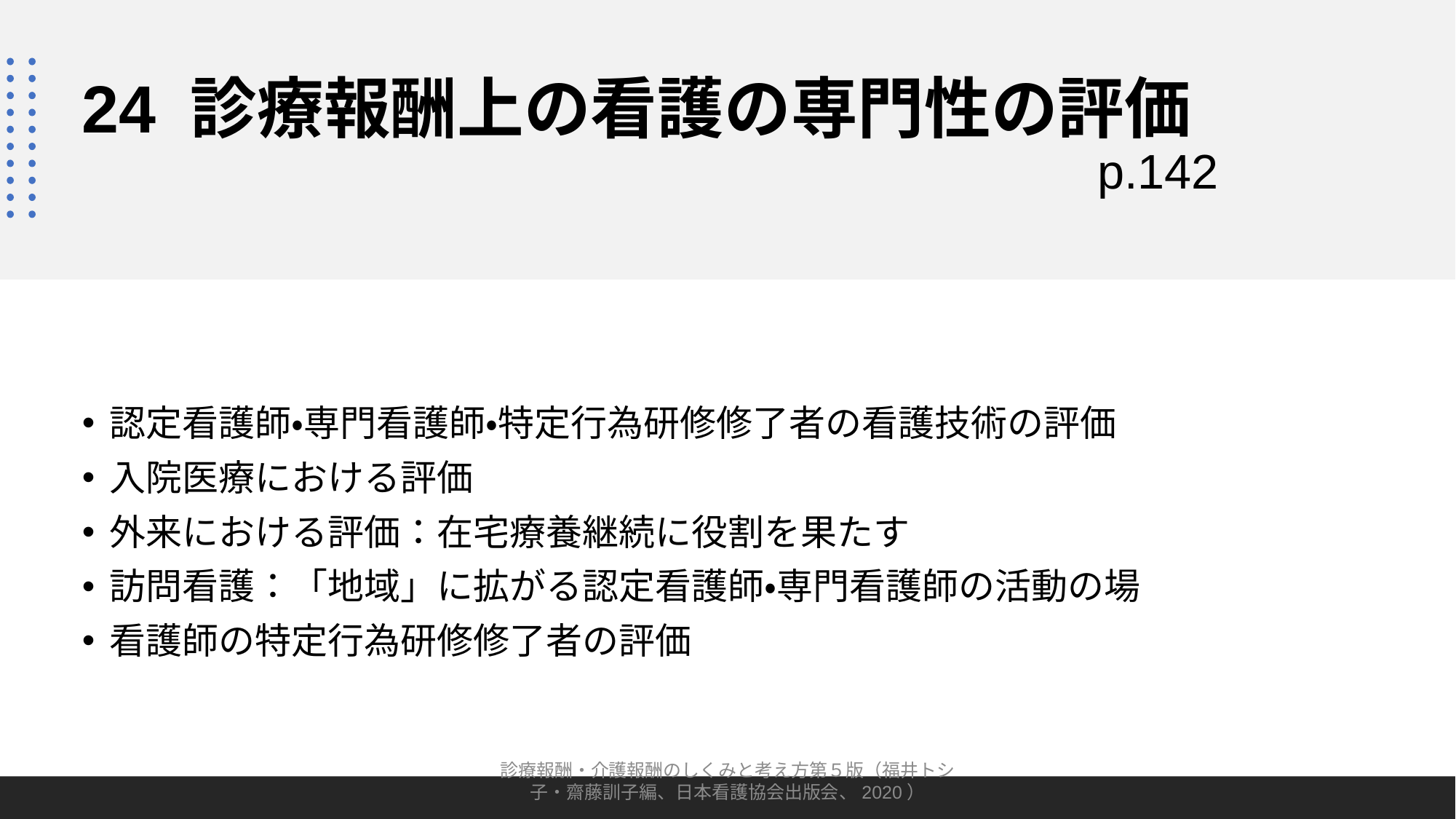

# 24 診療報酬上の看護の専門性の評価 p.142

認定看護師・専門看護師・特定行為研修修了者の看護技術の評価
入院医療における評価
外来における評価：在宅療養継続に役割を果たす
訪問看護：「地域」に拡がる認定看護師・専門看護師の活動の場
看護師の特定行為研修修了者の評価
診療報酬・介護報酬のしくみと考え方第５版（福井トシ子・齋藤訓子編、日本看護協会出版会、2020）